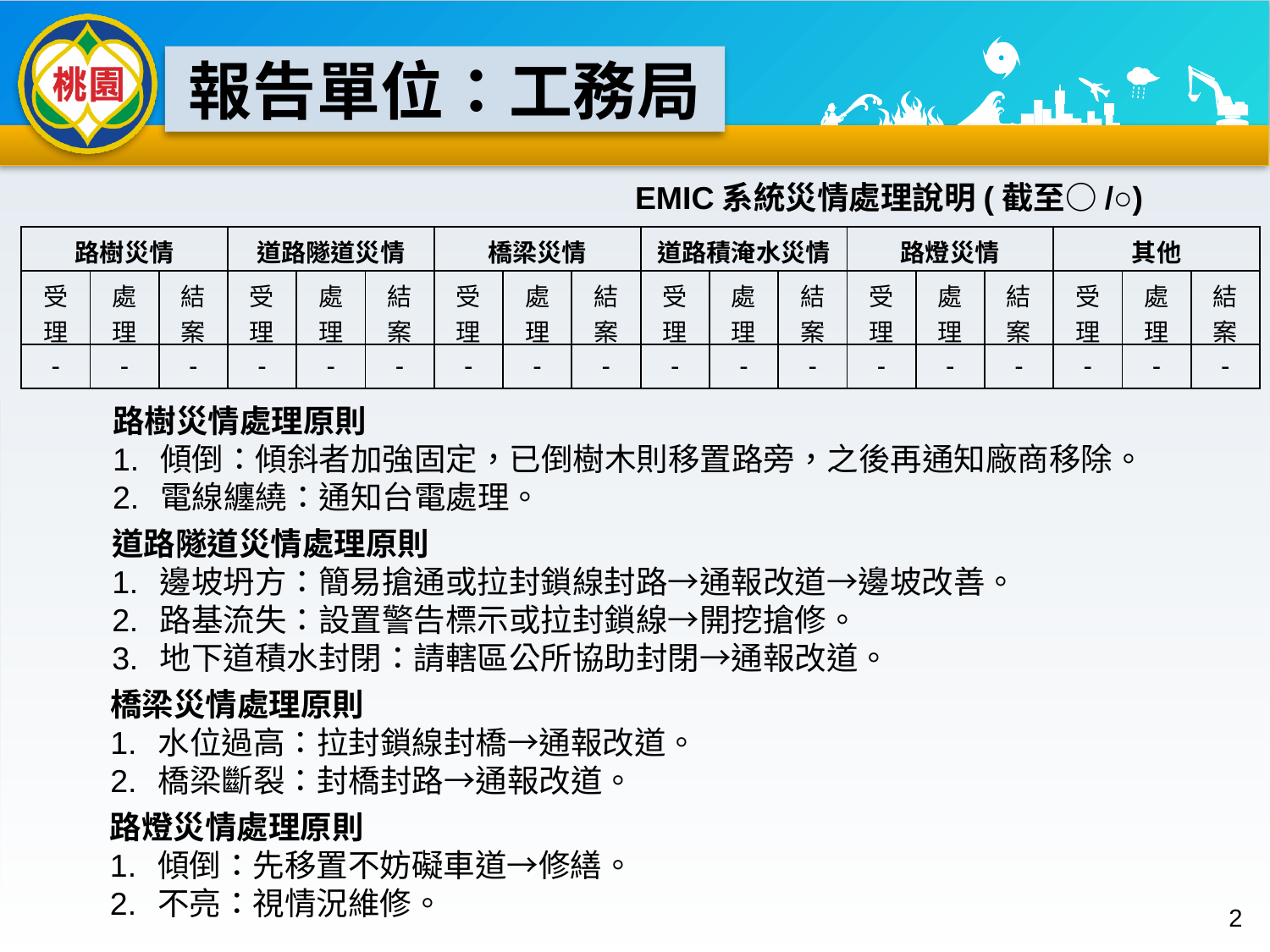

報告單位：工務局
EMIC系統災情處理說明(截至○/○)
| 路樹災情 |  |  | 道路隧道災情 |  |  | 橋梁災情 |  |  | 道路積淹水災情 |  |  | 路燈災情 |  |  | 其他 |  |  |
| --- | --- | --- | --- | --- | --- | --- | --- | --- | --- | --- | --- | --- | --- | --- | --- | --- | --- |
| 受理 | 處理 | 結案 | 受理 | 處理 | 結案 | 受理 | 處理 | 結案 | 受理 | 處理 | 結案 | 受理 | 處理 | 結案 | 受理 | 處理 | 結案 |
| - | - | - | - | - | - | - | - | - | - | - | - | - | - | - | - | - | - |
路樹災情處理原則
傾倒：傾斜者加強固定，已倒樹木則移置路旁，之後再通知廠商移除。
電線纏繞：通知台電處理。
道路隧道災情處理原則
邊坡坍方：簡易搶通或拉封鎖線封路→通報改道→邊坡改善。
路基流失：設置警告標示或拉封鎖線→開挖搶修。
地下道積水封閉：請轄區公所協助封閉→通報改道。
橋梁災情處理原則
水位過高：拉封鎖線封橋→通報改道。
橋梁斷裂：封橋封路→通報改道。
路燈災情處理原則
傾倒：先移置不妨礙車道→修繕。
不亮：視情況維修。
2